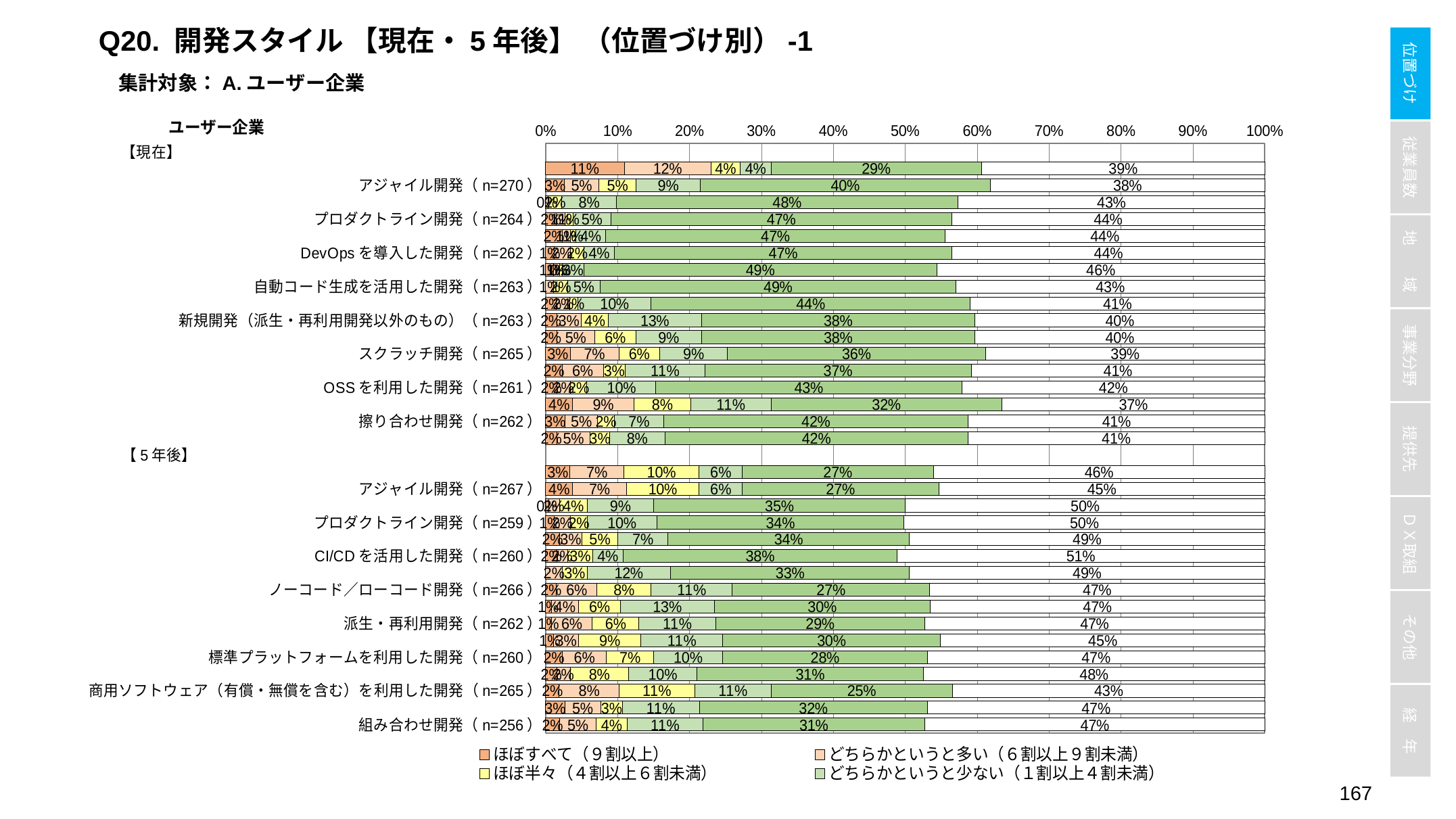

Q20. 開発スタイル 【現在・5年後】 （位置づけ別）-1
集計対象：A.ユーザー企業

### Chart

| Category | ほぼすべて（９割以上） | どちらかというと多い（６割以上９割未満） | ほぼ半々（４割以上６割未満） | どちらかというと少ない（１割以上４割未満） | ほとんどない（１割未満） | わからない |
|---|---|---|---|---|---|---|
| 【現在】　　　　　　　　　　　　　　　　　　　　　　　　 | None | None | None | None | None | None |
| ウォーターフォール開発／V字開発（n=274） | 0.10948905109489052 | 0.12043795620437957 | 0.040145985401459854 | 0.043795620437956206 | 0.291970802919708 | 0.39416058394160586 |
| アジャイル開発（n=270） | 0.025925925925925925 | 0.04814814814814815 | 0.05185185185185185 | 0.08888888888888889 | 0.40370370370370373 | 0.3814814814814815 |
| モデルベース開発（n=265） | 0.0 | 0.0037735849056603774 | 0.018867924528301886 | 0.07547169811320754 | 0.47547169811320755 | 0.42641509433962266 |
| プロダクトライン開発（n=264） | 0.015151515151515152 | 0.011363636363636364 | 0.011363636363636364 | 0.05303030303030303 | 0.4734848484848485 | 0.4356060606060606 |
| ソフトウェアファースト開発（n=263） | 0.022813688212927757 | 0.011406844106463879 | 0.0076045627376425855 | 0.04182509505703422 | 0.4714828897338403 | 0.4448669201520912 |
| DevOpsを導入した開発（n=262） | 0.011450381679389313 | 0.022900763358778626 | 0.019083969465648856 | 0.04198473282442748 | 0.46946564885496184 | 0.4351145038167939 |
| CI/CDを活用した開発（n=263） | 0.011406844106463879 | 0.0076045627376425855 | 0.0038022813688212928 | 0.030418250950570342 | 0.49049429657794674 | 0.45627376425855515 |
| 自動コード生成を活用した開発（n=263） | 0.0 | 0.011406844106463879 | 0.019011406844106463 | 0.045627376425855515 | 0.49429657794676807 | 0.4296577946768061 |
| ノーコード／ローコード開発（n=266） | 0.015037593984962405 | 0.018796992481203006 | 0.011278195488721804 | 0.10150375939849623 | 0.44360902255639095 | 0.40977443609022557 |
| 新規開発（派生・再利用開発以外のもの）（n=263） | 0.015209125475285171 | 0.034220532319391636 | 0.03802281368821293 | 0.12927756653992395 | 0.38022813688212925 | 0.40304182509505704 |
| 派生・再利用開発（n=263） | 0.015209125475285171 | 0.053231939163498096 | 0.057034220532319393 | 0.09125475285171103 | 0.38022813688212925 | 0.40304182509505704 |
| スクラッチ開発（n=265） | 0.033962264150943396 | 0.06792452830188679 | 0.05660377358490566 | 0.09433962264150944 | 0.3584905660377358 | 0.3886792452830189 |
| 標準プラットフォームを利用した開発（n=262） | 0.022900763358778626 | 0.05725190839694656 | 0.030534351145038167 | 0.11068702290076336 | 0.3702290076335878 | 0.4083969465648855 |
| OSSを利用した開発（n=261） | 0.01532567049808429 | 0.019157088122605363 | 0.022988505747126436 | 0.09578544061302682 | 0.42528735632183906 | 0.421455938697318 |
| 商用ソフトウェア（有償・無償を含む）を利用した開発（n=268） | 0.03731343283582089 | 0.08582089552238806 | 0.07835820895522388 | 0.11194029850746269 | 0.3208955223880597 | 0.3656716417910448 |
| 擦り合わせ開発（n=262） | 0.026717557251908396 | 0.04580152671755725 | 0.022900763358778626 | 0.06870229007633588 | 0.42366412213740456 | 0.4122137404580153 |
| 組み合わせ開発（n=259） | 0.015444015444015444 | 0.04633204633204633 | 0.02702702702702703 | 0.07722007722007722 | 0.42084942084942084 | 0.41312741312741313 |
| 【5年後】　　　　　　　　　　　　　　　　　　　　　　　 | None | None | None | None | None | None |
| ウォーターフォール開発／V字開発（n=267） | 0.033707865168539325 | 0.0749063670411985 | 0.10486891385767791 | 0.0599250936329588 | 0.26591760299625467 | 0.4606741573033708 |
| アジャイル開発（n=267） | 0.03745318352059925 | 0.0749063670411985 | 0.10112359550561797 | 0.0599250936329588 | 0.27340823970037453 | 0.45318352059925093 |
| モデルベース開発（n=260） | 0.0038461538461538464 | 0.015384615384615385 | 0.038461538461538464 | 0.09230769230769231 | 0.35 | 0.5 |
| プロダクトライン開発（n=259） | 0.011583011583011582 | 0.023166023166023165 | 0.023166023166023165 | 0.09652509652509653 | 0.3436293436293436 | 0.5019305019305019 |
| DevOpsを導入した開発（n=259） | 0.019305019305019305 | 0.03088803088803089 | 0.05019305019305019 | 0.0694980694980695 | 0.3359073359073359 | 0.4942084942084942 |
| CI/CDを活用した開発（n=260） | 0.015384615384615385 | 0.015384615384615385 | 0.03461538461538462 | 0.04230769230769231 | 0.38076923076923075 | 0.5115384615384615 |
| 自動コード生成を活用した開発（n=259） | 0.0 | 0.023166023166023165 | 0.03474903474903475 | 0.11583011583011583 | 0.33204633204633205 | 0.4942084942084942 |
| ノーコード／ローコード開発（n=266） | 0.015037593984962405 | 0.05639097744360902 | 0.07518796992481203 | 0.11278195488721804 | 0.2744360902255639 | 0.46616541353383456 |
| 新規開発（派生・再利用開発以外のもの）（n=260） | 0.007692307692307693 | 0.038461538461538464 | 0.057692307692307696 | 0.13076923076923078 | 0.3 | 0.4653846153846154 |
| 派生・再利用開発（n=262） | 0.007633587786259542 | 0.05725190839694656 | 0.0648854961832061 | 0.10687022900763359 | 0.2900763358778626 | 0.4732824427480916 |
| スクラッチ開発（n=264） | 0.011363636363636364 | 0.03409090909090909 | 0.08712121212121213 | 0.11363636363636363 | 0.30303030303030304 | 0.45075757575757575 |
| 標準プラットフォームを利用した開発（n=260） | 0.023076923076923078 | 0.06153846153846154 | 0.06538461538461539 | 0.09615384615384616 | 0.2846153846153846 | 0.46923076923076923 |
| OSSを利用した開発（n=261） | 0.01532567049808429 | 0.019157088122605363 | 0.08045977011494253 | 0.09578544061302682 | 0.31417624521072796 | 0.47509578544061304 |
| 商用ソフトウェア（有償・無償を含む）を利用した開発（n=265） | 0.018867924528301886 | 0.0830188679245283 | 0.10566037735849057 | 0.10566037735849057 | 0.2528301886792453 | 0.4339622641509434 |
| 擦り合わせ開発（n=262） | 0.026717557251908396 | 0.04961832061068702 | 0.030534351145038167 | 0.10687022900763359 | 0.31679389312977096 | 0.46946564885496184 |
| 組み合わせ開発（n=256） | 0.01953125 | 0.05078125 | 0.04296875 | 0.10546875 | 0.30859375 | 0.47265625 |
167